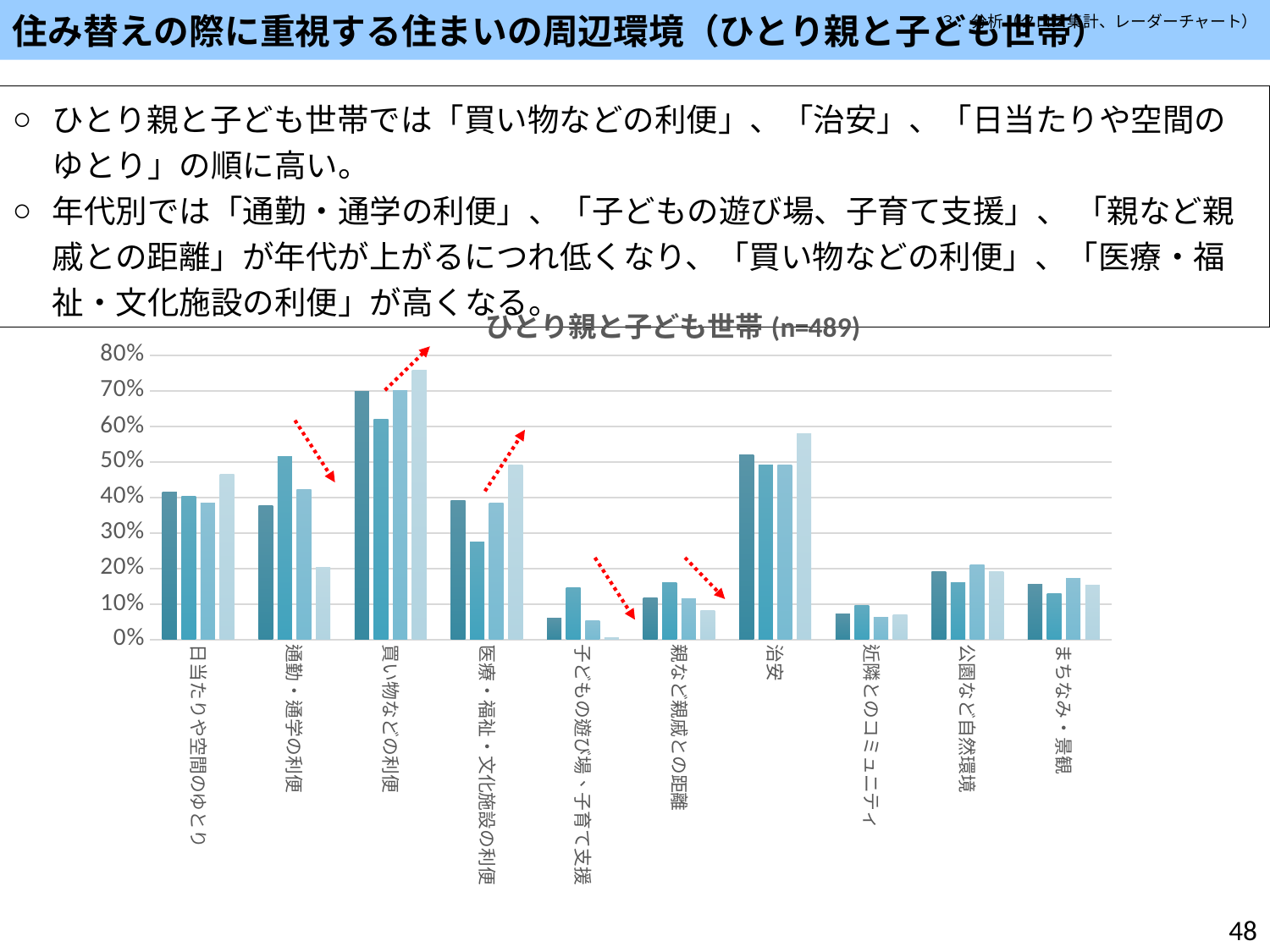

住み替えの際に重視する住まいの周辺環境（ひとり親と子ども世帯）
３．分析（クロス集計、レーダーチャート）
ひとり親と子ども世帯では「買い物などの利便」、「治安」、「日当たりや空間のゆとり」の順に高い。
年代別では「通勤・通学の利便」、「子どもの遊び場、子育て支援」、 「親など親戚との距離」が年代が上がるにつれ低くなり、「買い物などの利便」、「医療・福祉・文化施設の利便」が高くなる。

### Chart:

| Category | ひとり親と子ども世帯平均 | 20～39歳 | 40～59歳 | 60歳以上 |
|---|---|---|---|---|
| 日当たりや空間のゆとり | 0.4151329243353783 | 0.4032258064516129 | 0.3846153846153846 | 0.46496815286624205 |
| 通勤・通学の利便 | 0.37627811860940696 | 0.5161290322580645 | 0.4230769230769231 | 0.20382165605095542 |
| 買い物などの利便 | 0.6993865030674846 | 0.6209677419354839 | 0.7019230769230769 | 0.7579617834394905 |
| 医療・福祉・文化施設の利便 | 0.39059304703476483 | 0.27419354838709675 | 0.3846153846153846 | 0.49044585987261147 |
| 子どもの遊び場、子育て支援 | 0.06134969325153375 | 0.14516129032258063 | 0.052884615384615384 | 0.006369426751592357 |
| 親など親戚との距離 | 0.11656441717791412 | 0.16129032258064516 | 0.11538461538461539 | 0.08280254777070065 |
| 治安 | 0.5194274028629857 | 0.49193548387096775 | 0.4903846153846154 | 0.5796178343949046 |
| 近隣とのコミュニティ | 0.0736196319018405 | 0.0967741935483871 | 0.0625 | 0.07006369426751592 |
| 公園など自然環境 | 0.19222903885480574 | 0.16129032258064516 | 0.21153846153846154 | 0.1910828025477707 |
| まちなみ・景観 | 0.1554192229038855 | 0.12903225806451613 | 0.17307692307692307 | 0.15286624203821658 |
48